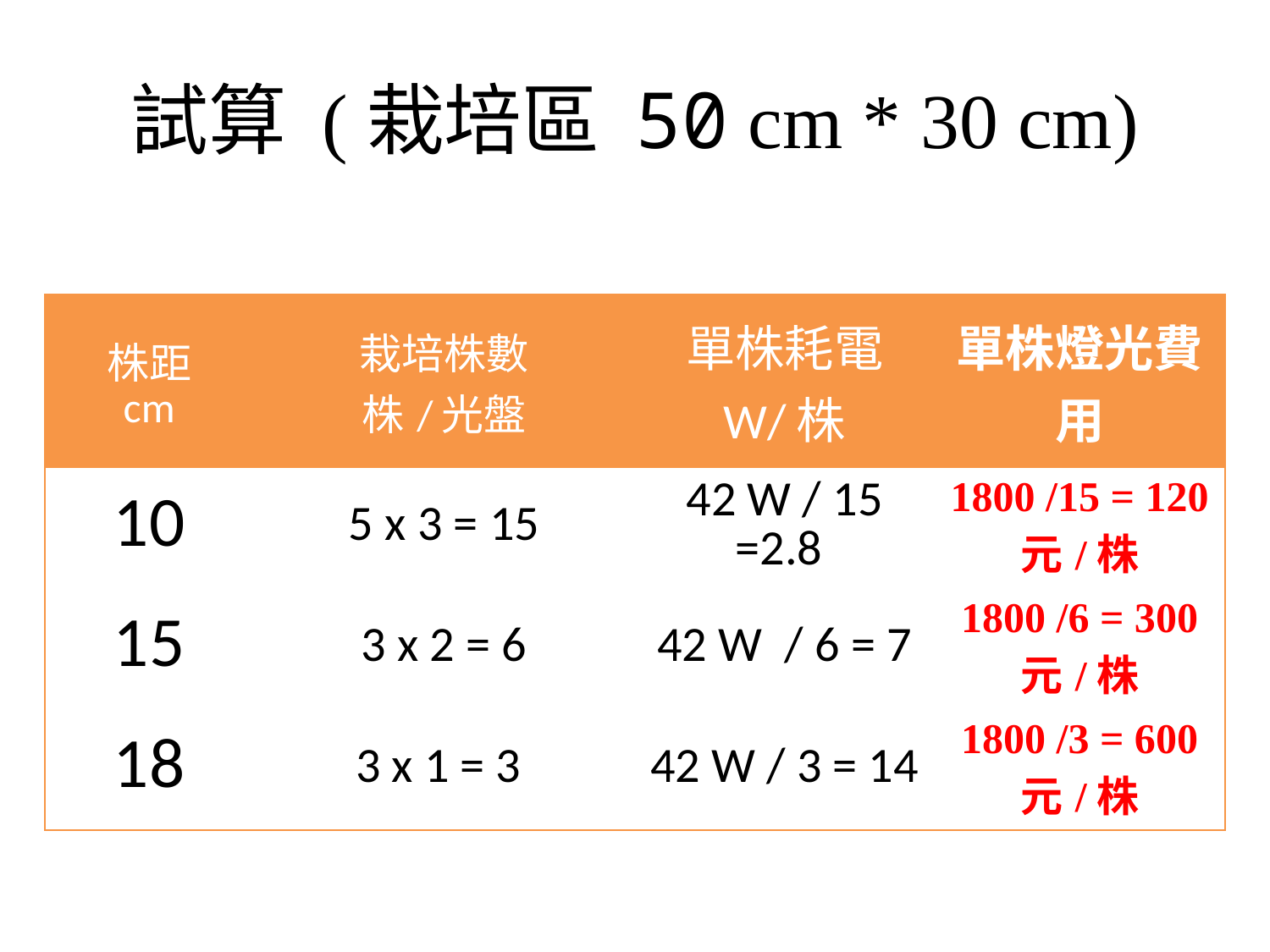

# 試算 (栽培區 50 cm * 30 cm)
| 株距 cm | 栽培株數 株/光盤 | 單株耗電 W/株 | 單株燈光費用 |
| --- | --- | --- | --- |
| 10 | 5 x 3 = 15 | 42 W / 15 =2.8 | 1800 /15 = 120 元/株 |
| 15 | 3 x 2 = 6 | 42 W / 6 = 7 | 1800 /6 = 300 元/株 |
| 18 | 3 x 1 = 3 | 42 W / 3 = 14 | 1800 /3 = 600 元/株 |